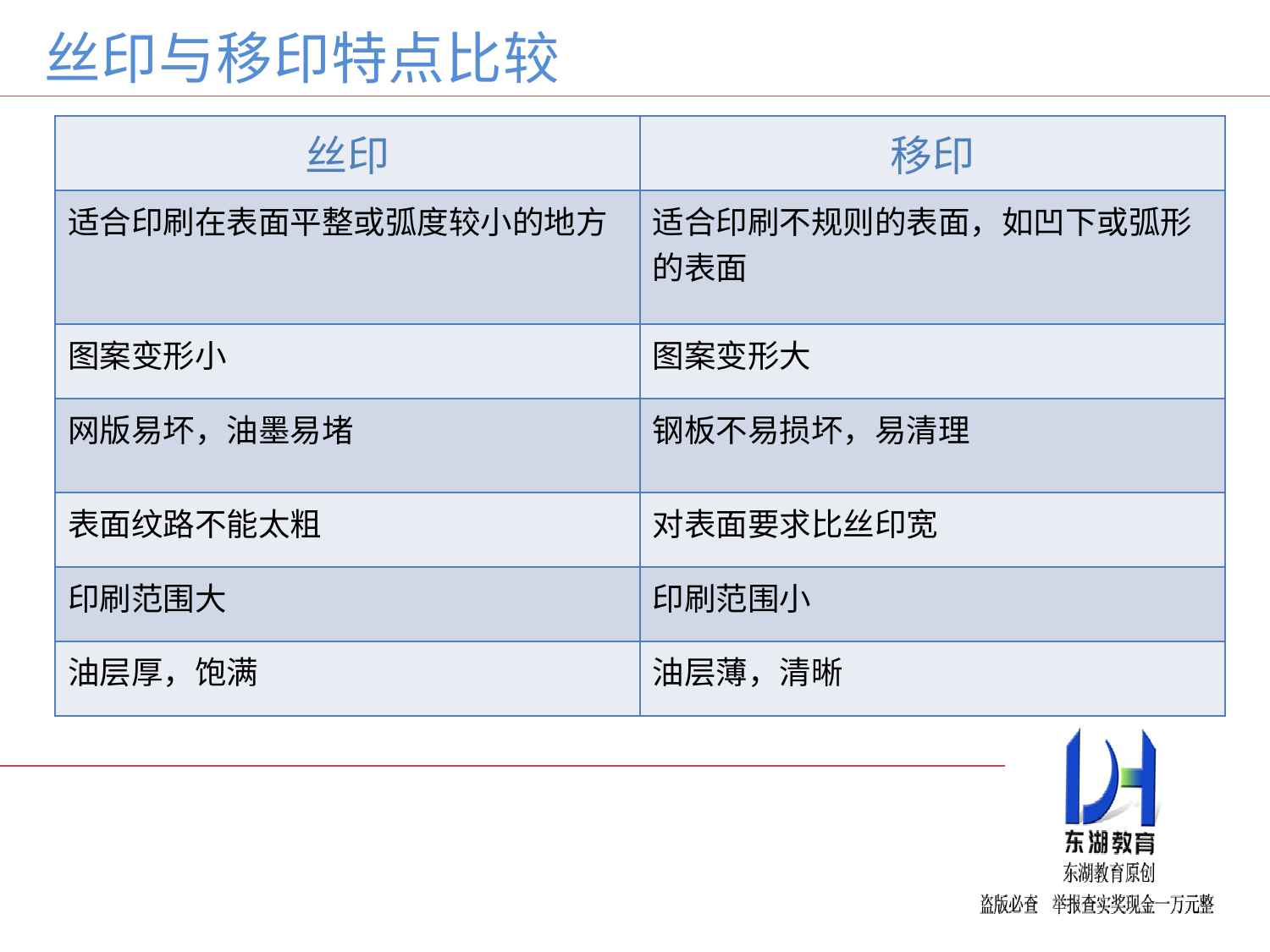

丝印与移印特点比较
| 丝印 | 移印 |
| --- | --- |
| 适合印刷在表面平整或弧度较小的地方 | 适合印刷不规则的表面，如凹下或弧形的表面 |
| 图案变形小 | 图案变形大 |
| 网版易坏，油墨易堵 | 钢板不易损坏，易清理 |
| 表面纹路不能太粗 | 对表面要求比丝印宽 |
| 印刷范围大 | 印刷范围小 |
| 油层厚，饱满 | 油层薄，清晰 |